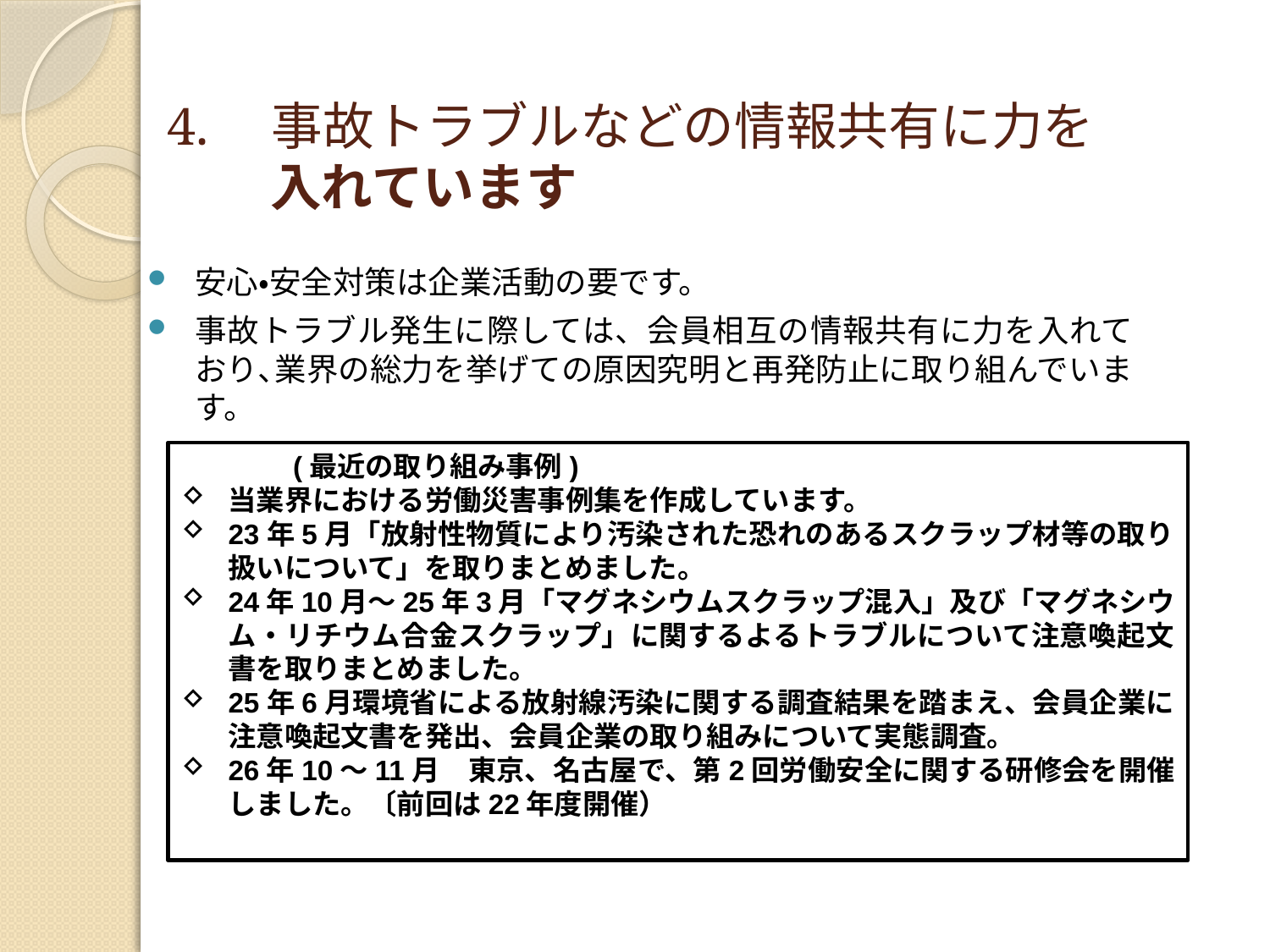

# 4.　事故トラブルなどの情報共有に力を 　　入れています
安心・安全対策は企業活動の要です。
事故トラブル発生に際しては、会員相互の情報共有に力を入れており､業界の総力を挙げての原因究明と再発防止に取り組んでいます。

(最近の取り組み事例)
当業界における労働災害事例集を作成しています。
23年5月「放射性物質により汚染された恐れのあるスクラップ材等の取り扱いについて」を取りまとめました。
24年10月～25年3月「マグネシウムスクラップ混入」及び「マグネシウム・リチウム合金スクラップ」に関するよるトラブルについて注意喚起文書を取りまとめました。
25年6月環境省による放射線汚染に関する調査結果を踏まえ、会員企業に注意喚起文書を発出、会員企業の取り組みについて実態調査。
26年10～11月　東京、名古屋で、第2回労働安全に関する研修会を開催しました。〔前回は22年度開催）